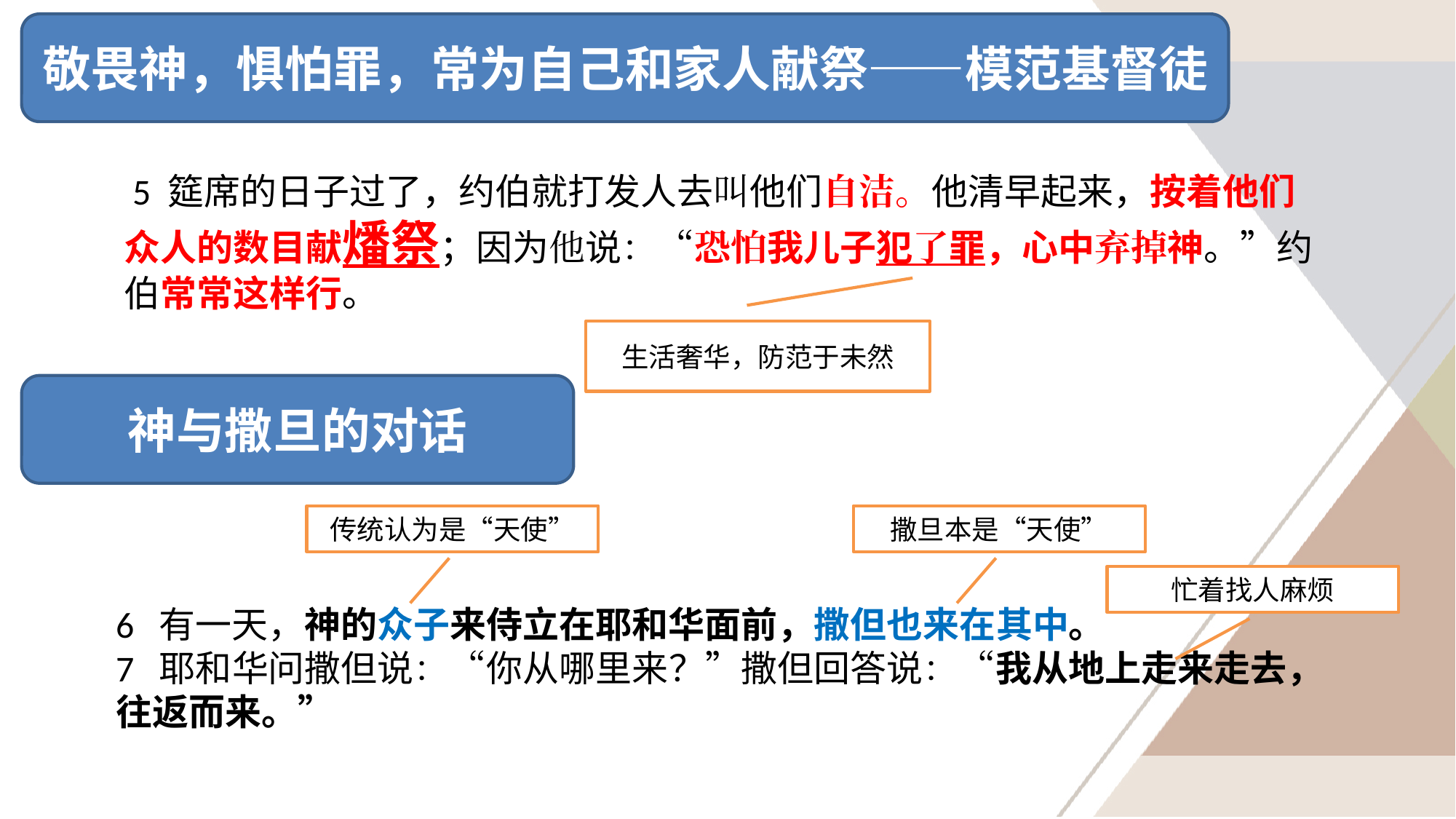

敬畏神，惧怕罪，常为自己和家人献祭——模范基督徒
 5 筵席的日子过了，约伯就打发人去叫他们自洁。他清早起来，按着他们众人的数目献燔祭；因为他说：“恐怕我儿子犯了罪，心中弃掉神。”约伯常常这样行。
生活奢华，防范于未然
神与撒旦的对话
传统认为是“天使”
撒旦本是“天使”
忙着找人麻烦
6  有一天，神的众子来侍立在耶和华面前，撒但也来在其中。
7  耶和华问撒但说：“你从哪里来？”撒但回答说：“我从地上走来走去，往返而来。”